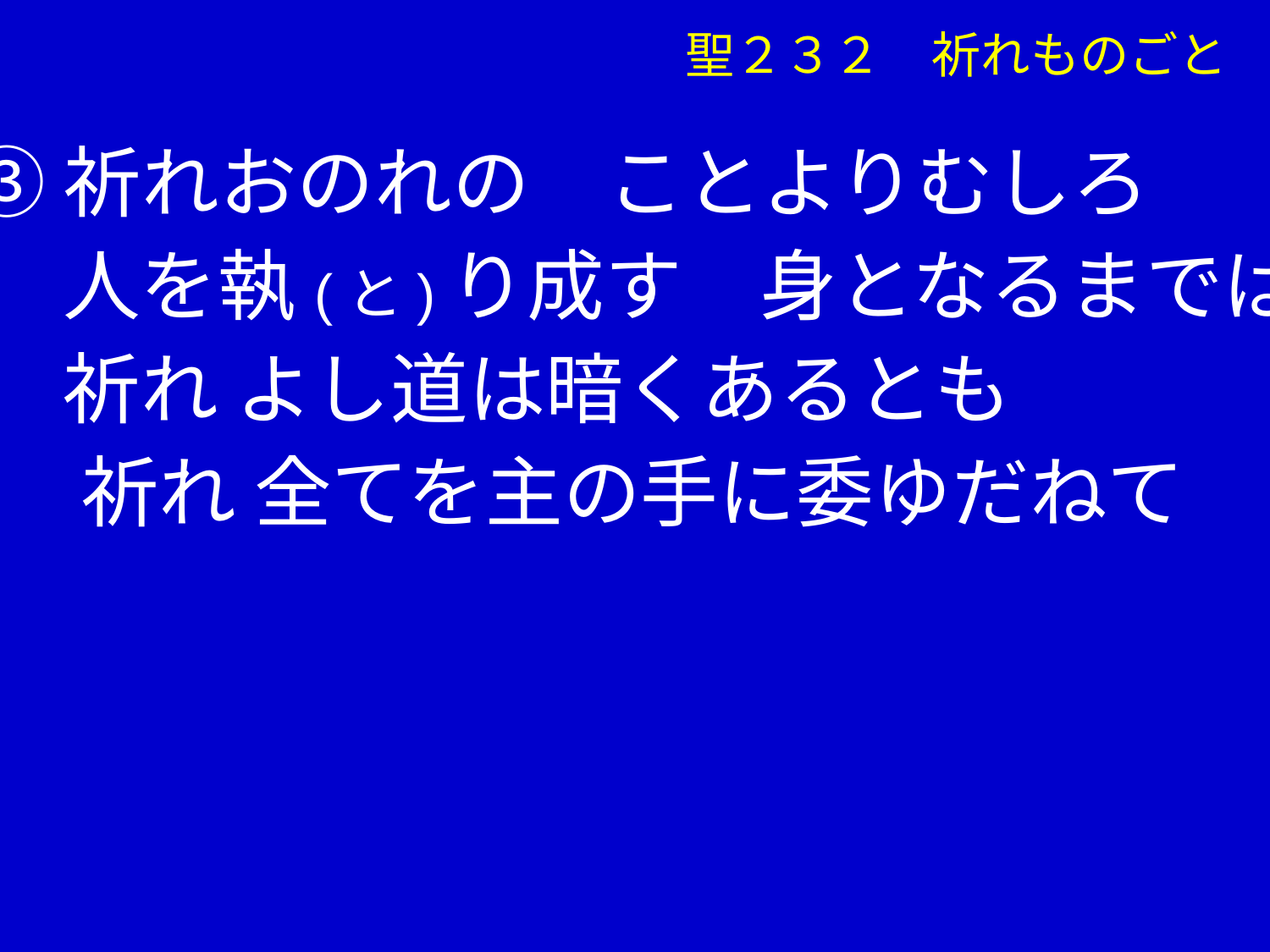

聖２３２　祈れものごと
③祈れおのれの　ことよりむしろ
　 人を執(と)り成す　身となるまでは
　 祈れ よし道は暗くあるとも
 　祈れ 全てを主の手に委ゆだねて